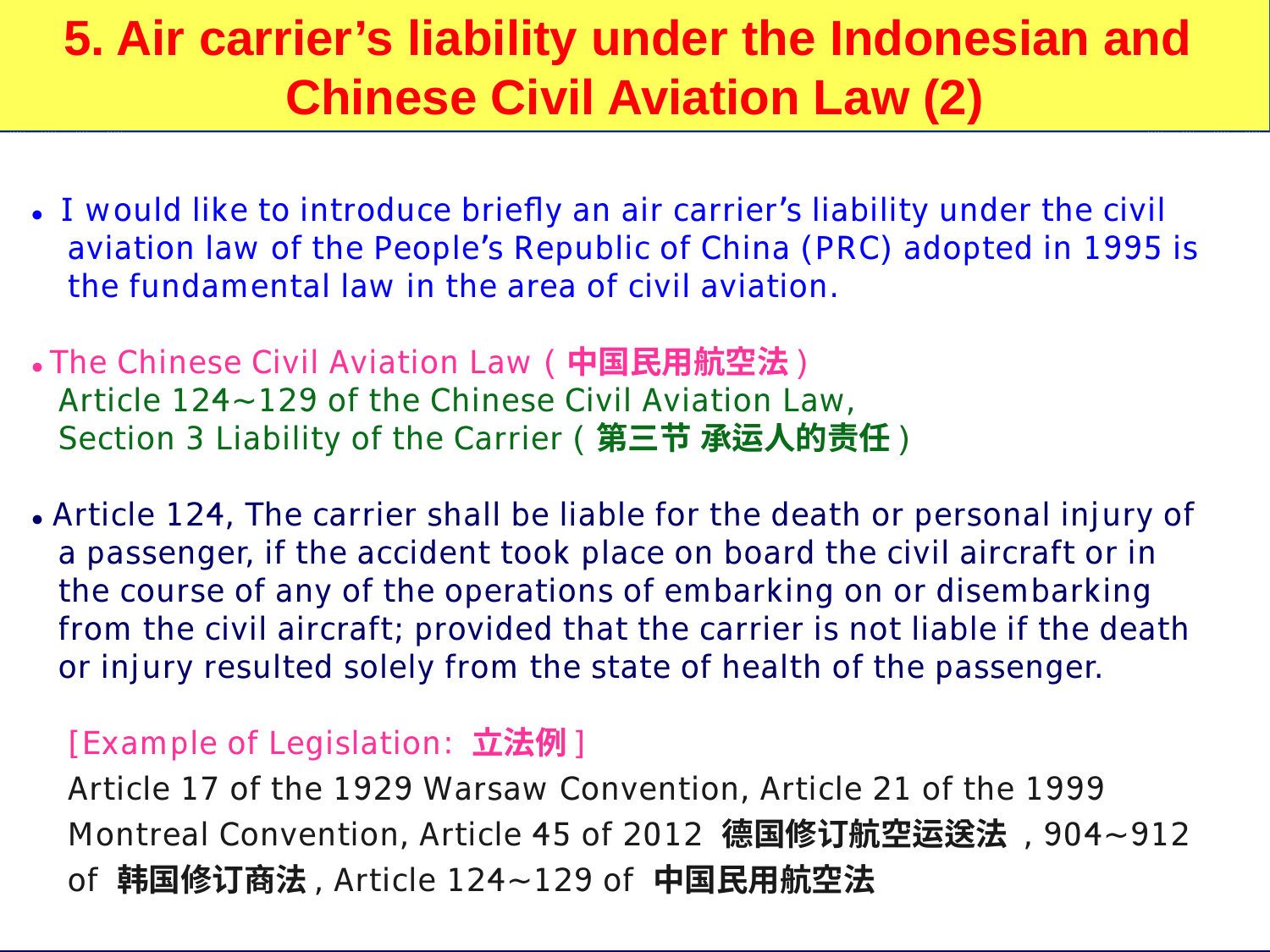

5. Air carrier’s liability under the Indonesian and
Chinese Civil Aviation Law (2)

  ●  I would like to introduce briefly an air carrier’s liability under the civil
      aviation law of the People’s Republic of China (PRC) adopted in 1995 is
      the fundamental law in the area of civil aviation.

  ● The Chinese Civil Aviation Law (中国民用航空法)
     Article 124~129 of the Chinese Civil Aviation Law,
     Section 3 Liability of the Carrier (第三节 承运人的责任)

  ● Article 124, The carrier shall be liable for the death or personal injury of
     a passenger, if the accident took place on board the civil aircraft or in
     the course of any of the operations of embarking on or disembarking
     from the civil aircraft; provided that the carrier is not liable if the death
     or injury resulted solely from the state of health of the passenger.

      [Example of Legislation: 立法例]
      Article 17 of the 1929 Warsaw Convention, Article 21 of the 1999
      Montreal Convention, Article 45 of 2012 德国修订航空运送法 , 904~912
      of 韩国修订商法, Article 124~129 of 中国民用航空法

49